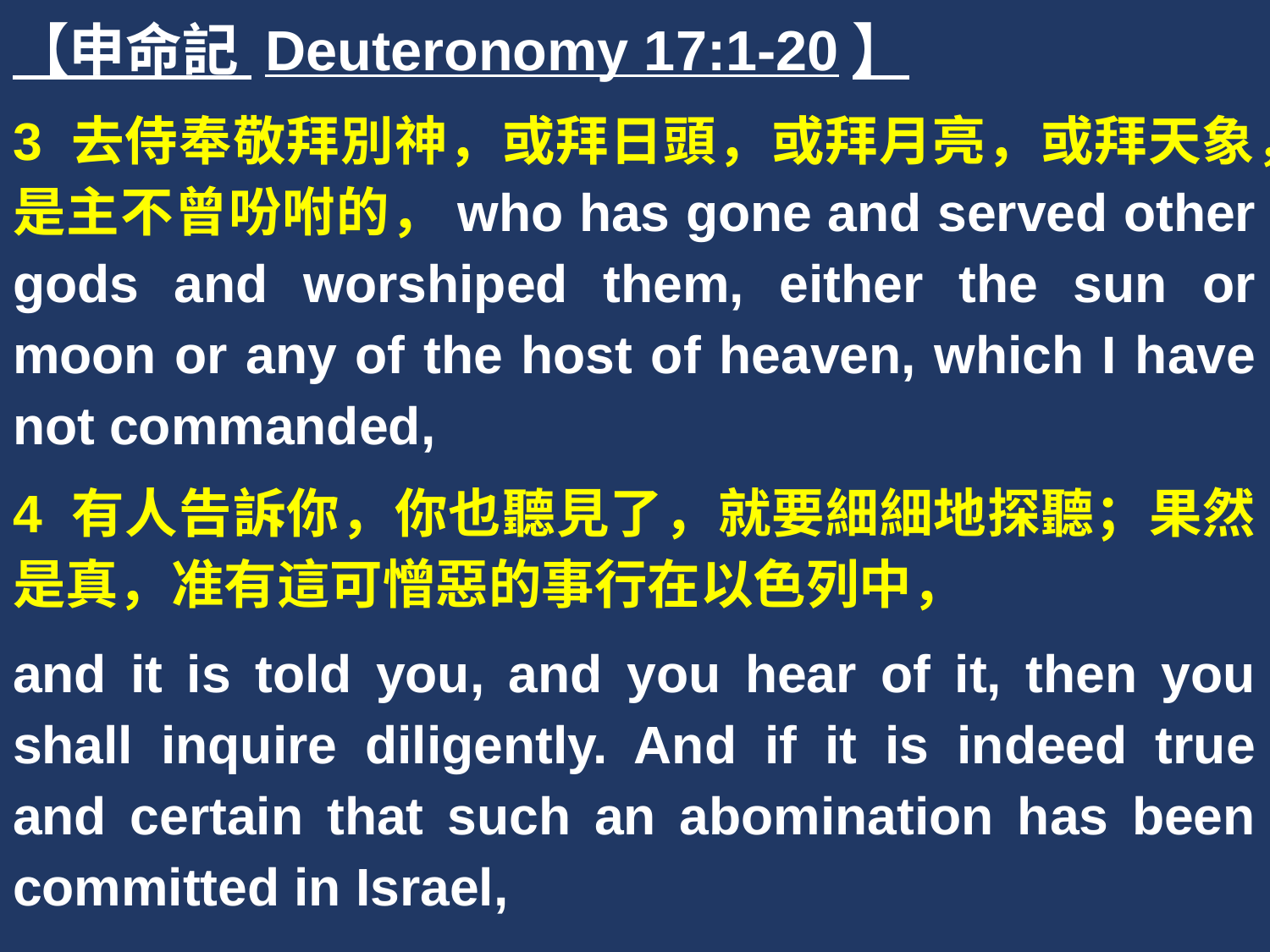

【申命記 Deuteronomy 17:1-20】
3 去侍奉敬拜別神，或拜日頭，或拜月亮，或拜天象，是主不曾吩咐的，who has gone and served other gods and worshiped them, either the sun or moon or any of the host of heaven, which I have not commanded,
4 有人告訴你，你也聽見了，就要細細地探聽；果然是真，准有這可憎惡的事行在以色列中，
and it is told you, and you hear of it, then you shall inquire diligently. And if it is indeed true and certain that such an abomination has been committed in Israel,